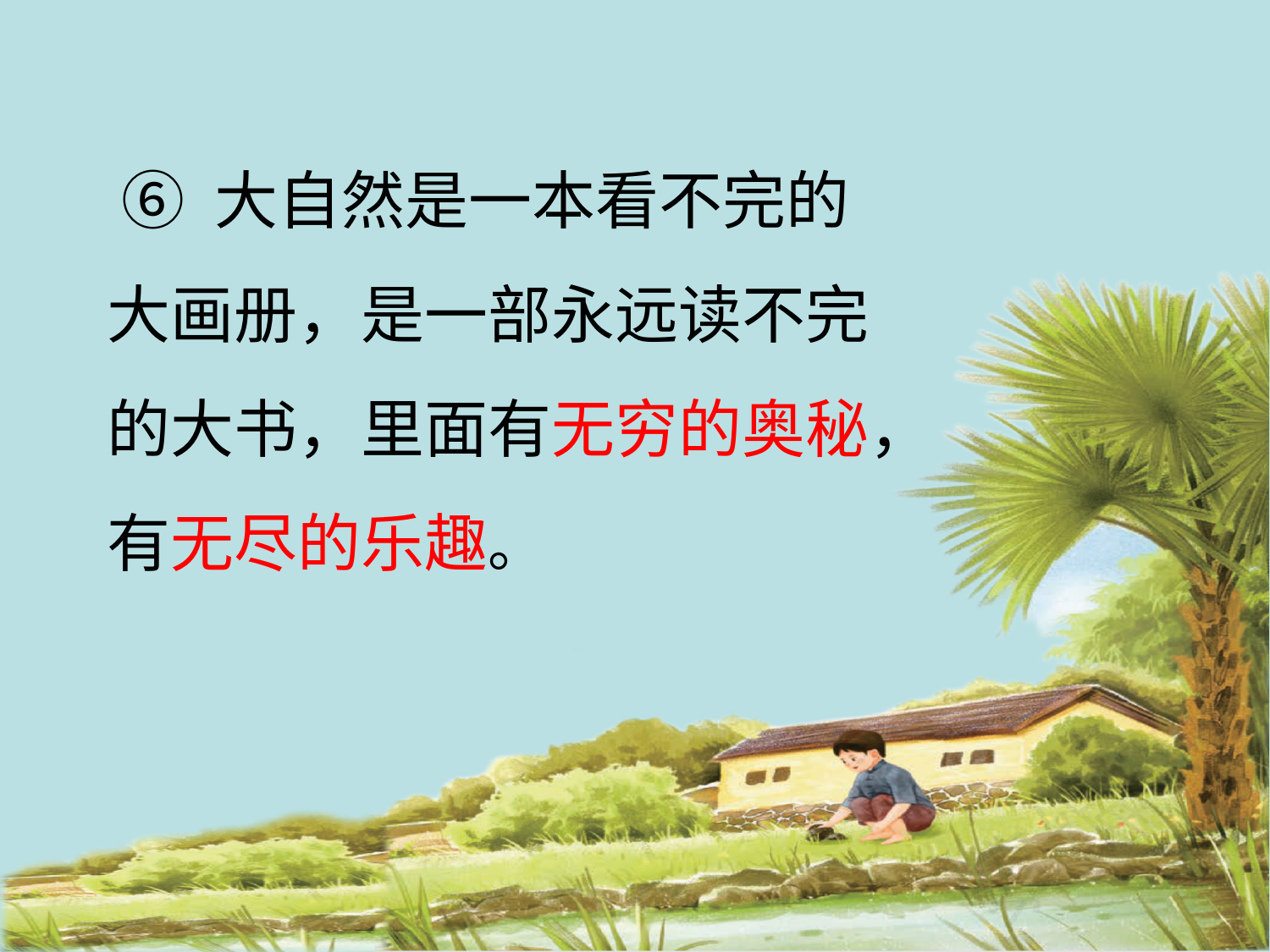

⑥ 大自然是一本看不完的大画册，是一部永远读不完的大书，里面有无穷的奥秘，有无尽的乐趣。